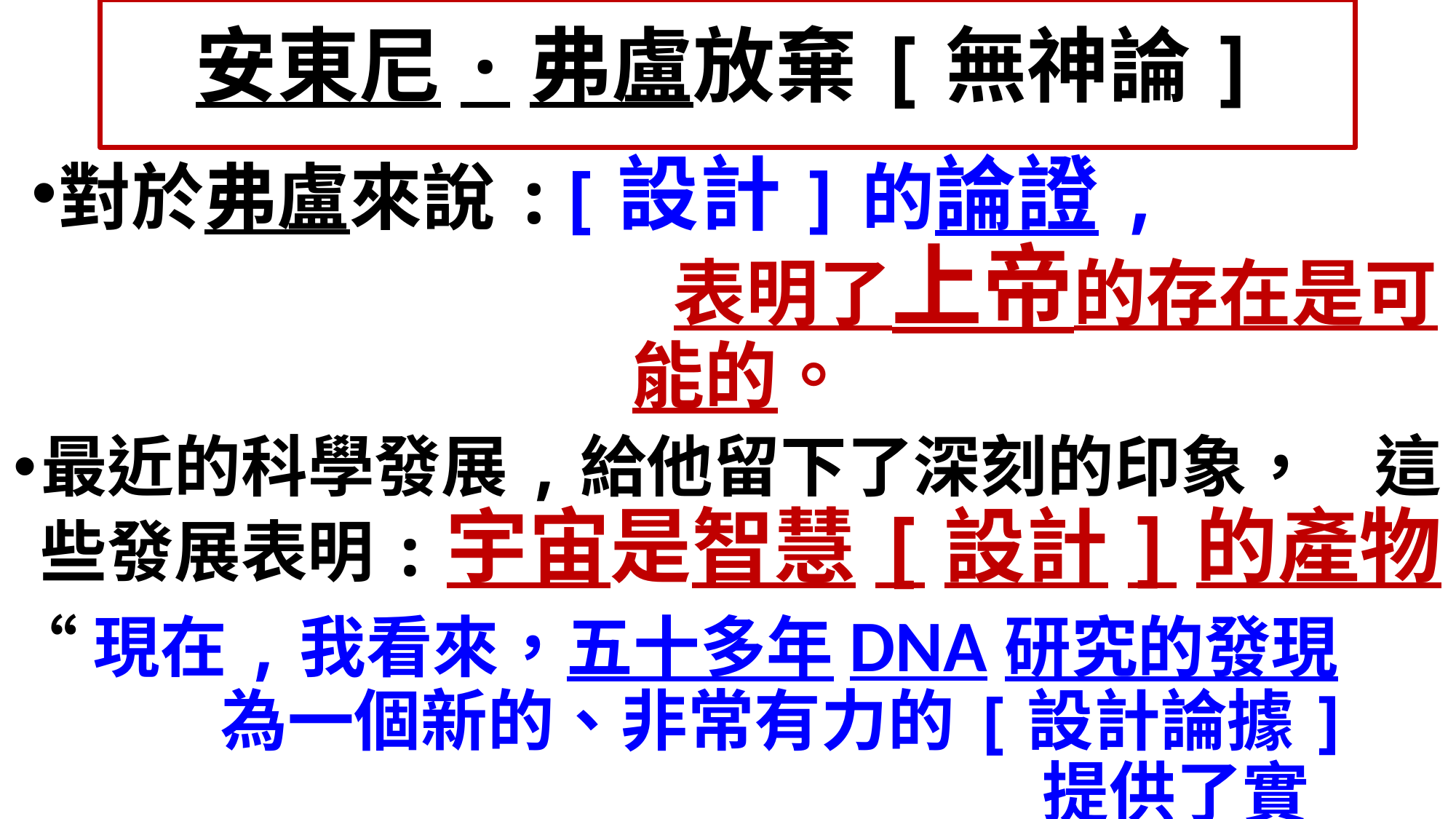

# 安東尼·弗盧放棄[無神論]
對於弗盧來說:[設計]的論證,                     表明了上帝的存在是可能的。
最近的科學發展,給他留下了深刻的印象，    這些發展表明:宇宙是智慧[設計]的產物。
“現在,我看來，五十多年DNA研究的發現                     為一個新的、非常有力的[設計論據]                         提供了實料.”Flew解釋說。